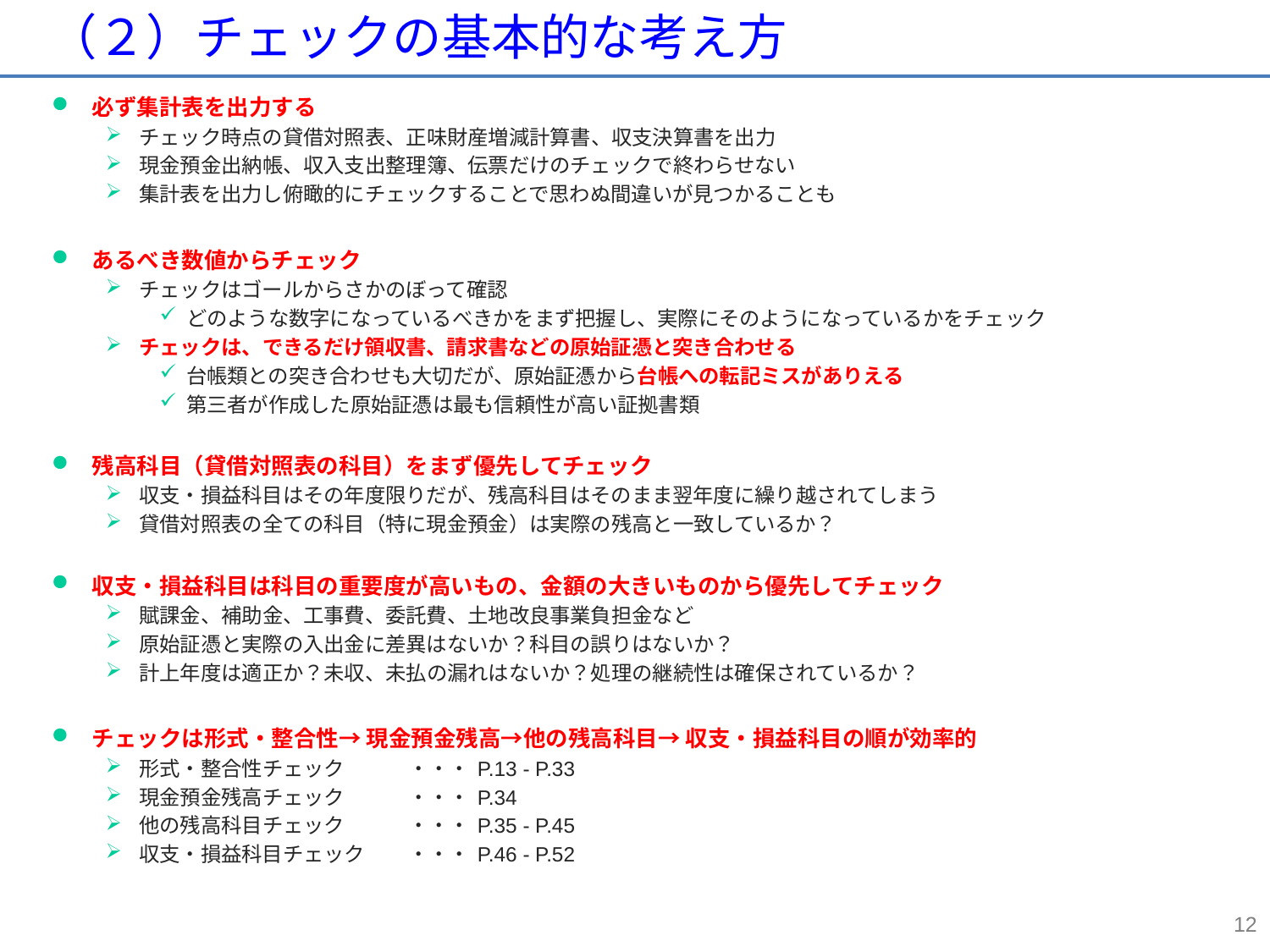

# （２）チェックの基本的な考え方
必ず集計表を出力する
チェック時点の貸借対照表、正味財産増減計算書、収支決算書を出力
現金預金出納帳、収入支出整理簿、伝票だけのチェックで終わらせない
集計表を出力し俯瞰的にチェックすることで思わぬ間違いが見つかることも

あるべき数値からチェック
チェックはゴールからさかのぼって確認
どのような数字になっているべきかをまず把握し、実際にそのようになっているかをチェック
チェックは、できるだけ領収書、請求書などの原始証憑と突き合わせる
台帳類との突き合わせも大切だが、原始証憑から台帳への転記ミスがありえる
第三者が作成した原始証憑は最も信頼性が高い証拠書類

残高科目（貸借対照表の科目）をまず優先してチェック
収支・損益科目はその年度限りだが、残高科目はそのまま翌年度に繰り越されてしまう
貸借対照表の全ての科目（特に現金預金）は実際の残高と一致しているか？

収支・損益科目は科目の重要度が高いもの、金額の大きいものから優先してチェック
賦課金、補助金、工事費、委託費、土地改良事業負担金など
原始証憑と実際の入出金に差異はないか？科目の誤りはないか？
計上年度は適正か？未収、未払の漏れはないか？処理の継続性は確保されているか？

チェックは形式・整合性→ 現金預金残高→他の残高科目→ 収支・損益科目の順が効率的
形式・整合性チェック	・・・ P.13 - P.33
現金預金残高チェック	・・・ P.34
他の残高科目チェック	・・・ P.35 - P.45
収支・損益科目チェック	・・・ P.46 - P.52

12